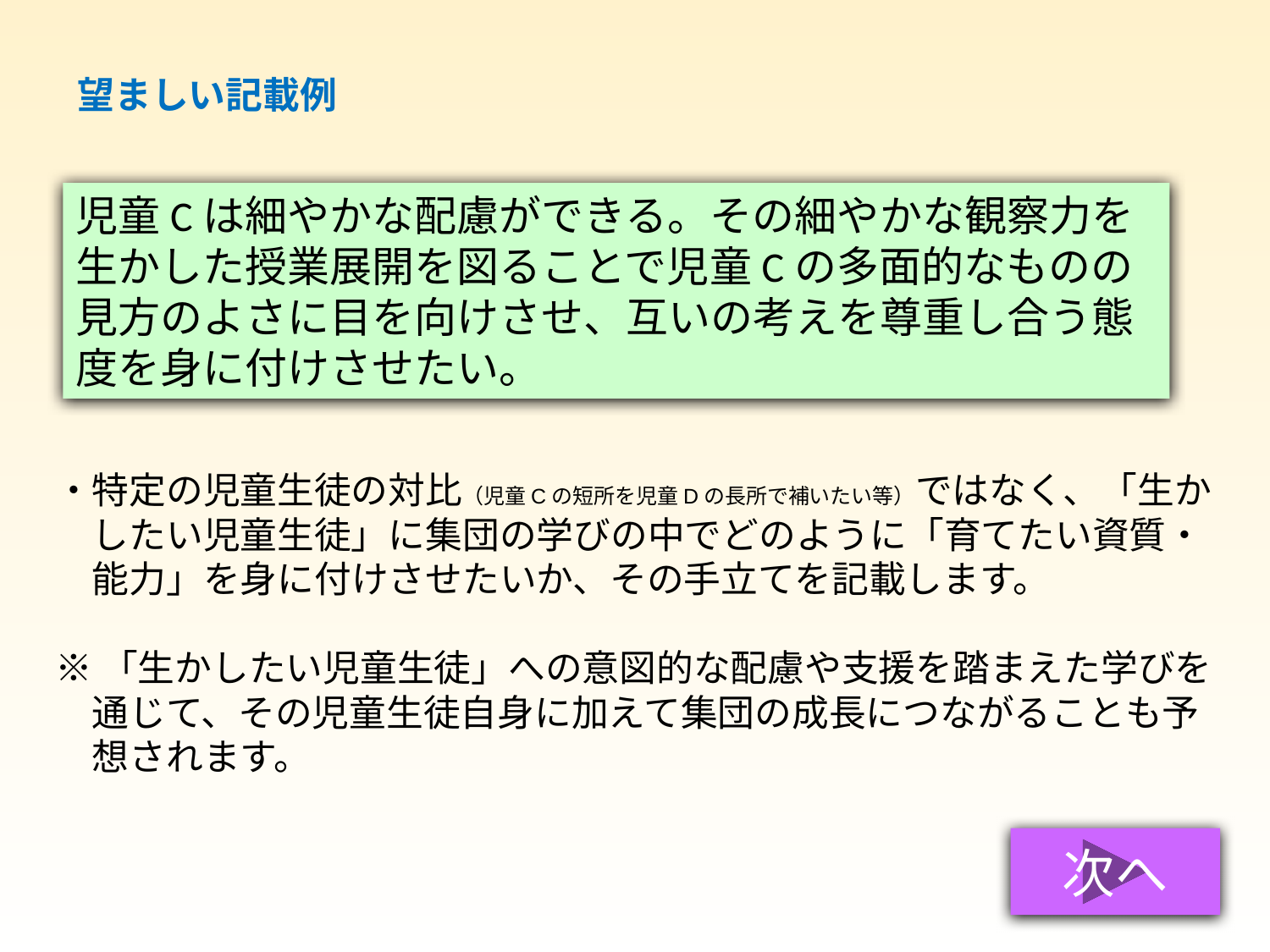

望ましい記載例
児童Cは細やかな配慮ができる。その細やかな観察力を生かした授業展開を図ることで児童Cの多面的なものの見方のよさに目を向けさせ、互いの考えを尊重し合う態度を身に付けさせたい。
・特定の児童生徒の対比（児童Cの短所を児童Dの長所で補いたい等）ではなく、「生か
　したい児童生徒」に集団の学びの中でどのように「育てたい資質・
　能力」を身に付けさせたいか、その手立てを記載します。

※「生かしたい児童生徒」への意図的な配慮や支援を踏まえた学びを
　通じて、その児童生徒自身に加えて集団の成長につながることも予
　想されます。
次へ